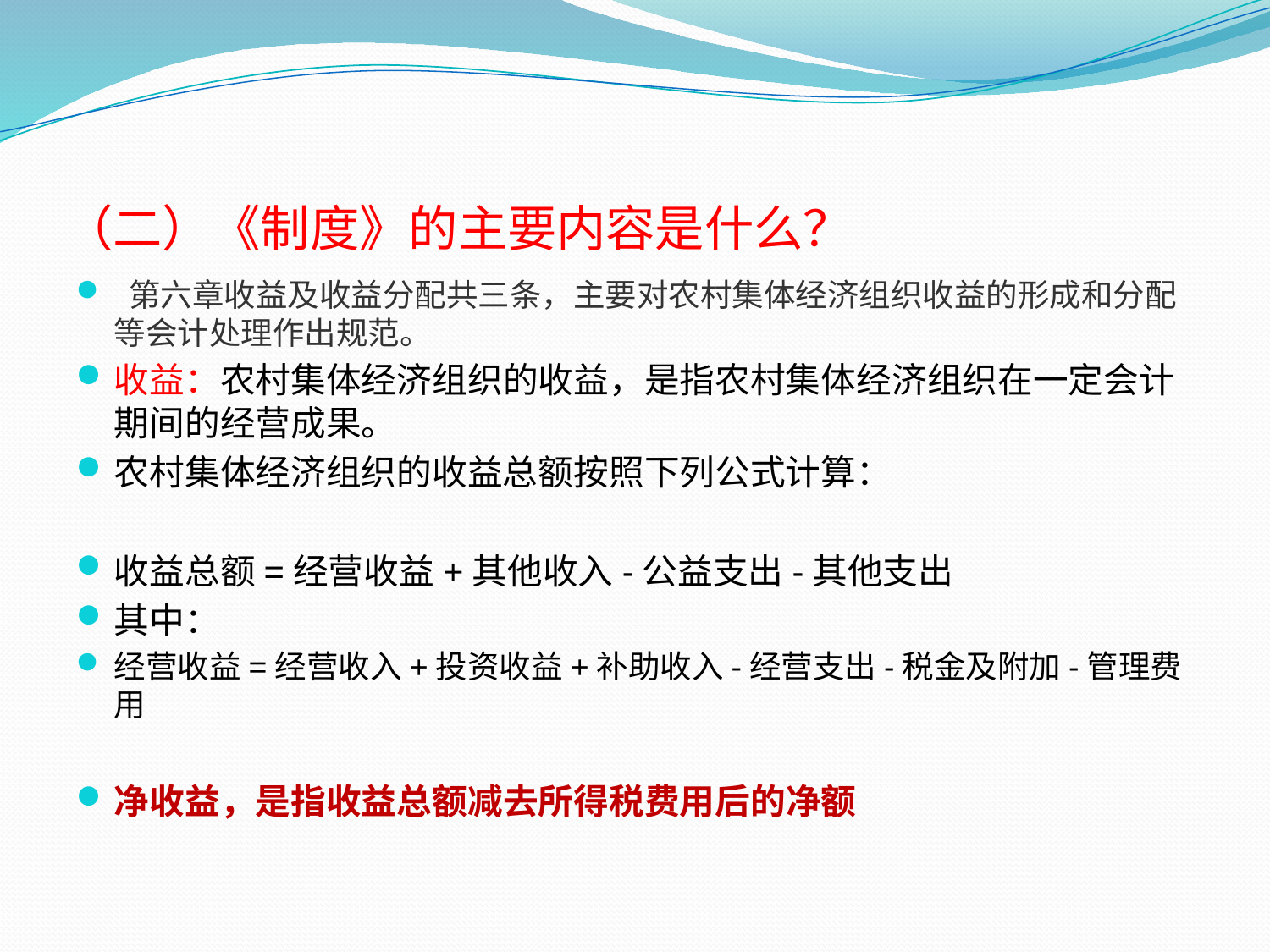

# （二）《制度》的主要内容是什么？
 第六章收益及收益分配共三条，主要对农村集体经济组织收益的形成和分配等会计处理作出规范。
收益：农村集体经济组织的收益，是指农村集体经济组织在一定会计期间的经营成果。
农村集体经济组织的收益总额按照下列公式计算：

收益总额=经营收益+其他收入-公益支出-其他支出
其中：
经营收益=经营收入+投资收益+补助收入-经营支出-税金及附加-管理费用

净收益，是指收益总额减去所得税费用后的净额